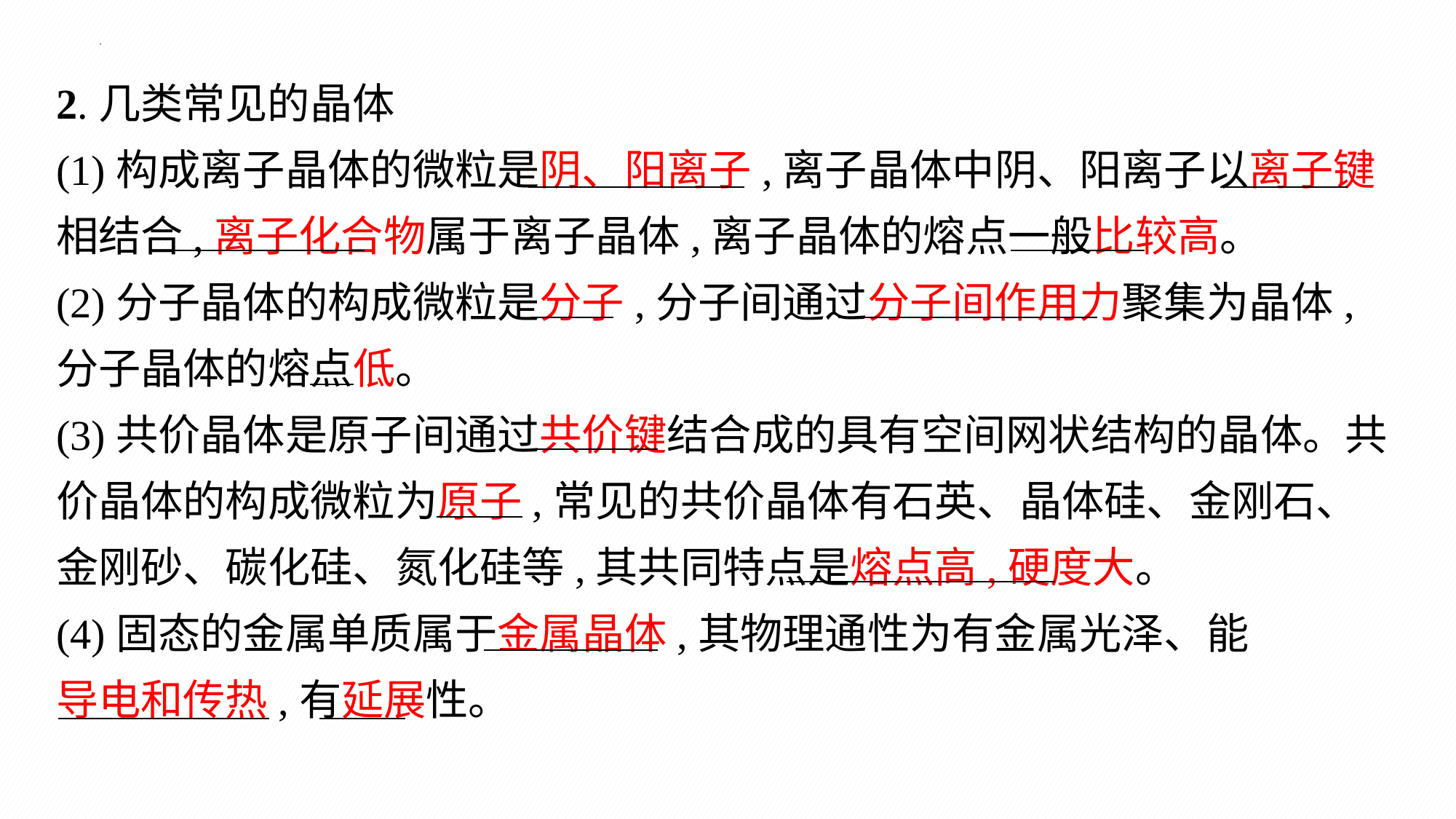

2.几类常见的晶体
(1)构成离子晶体的微粒是阴、阳离子,离子晶体中阴、阳离子以离子键相结合,离子化合物属于离子晶体,离子晶体的熔点一般比较高。
(2)分子晶体的构成微粒是分子,分子间通过分子间作用力聚集为晶体,分子晶体的熔点低。
(3)共价晶体是原子间通过共价键结合成的具有空间网状结构的晶体。共价晶体的构成微粒为原子,常见的共价晶体有石英、晶体硅、金刚石、金刚砂、碳化硅、氮化硅等,其共同特点是熔点高,硬度大。
(4)固态的金属单质属于金属晶体,其物理通性为有金属光泽、能
导电和传热,有延展性。